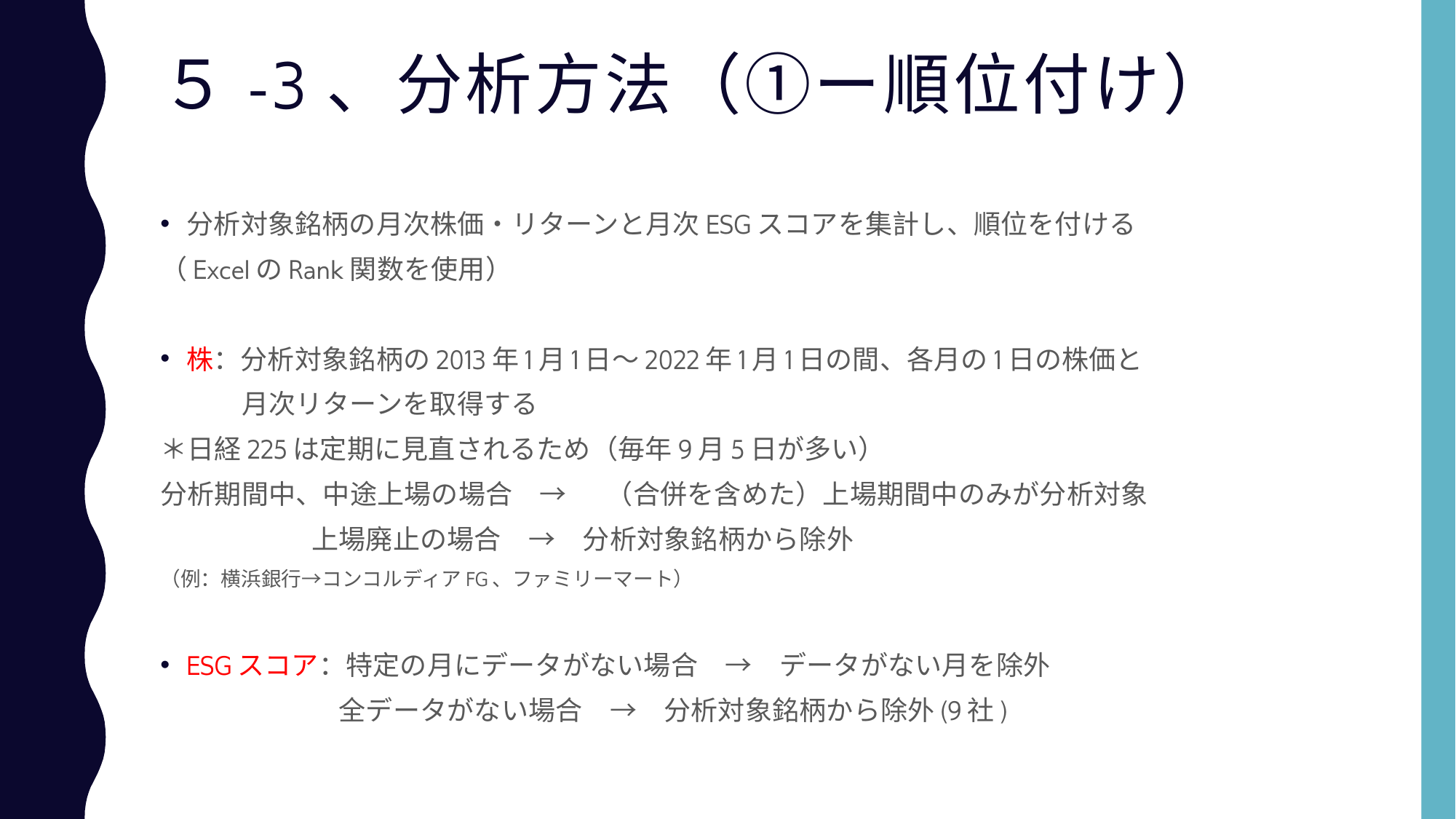

# ５-3、分析方法（①ー順位付け）
分析対象銘柄の月次株価・リターンと月次ESGスコアを集計し、順位を付ける
（ExcelのRank関数を使用）

株：分析対象銘柄の2013年1月1日〜2022年1月1日の間、各月の1日の株価と
　　　月次リターンを取得する
＊日経225は定期に見直されるため（毎年9月5日が多い）
分析期間中、中途上場の場合　→　  （合併を含めた）上場期間中のみが分析対象
	　　上場廃止の場合　→　分析対象銘柄から除外
（例：横浜銀行→コンコルディアFG、ファミリーマート）

ESGスコア：特定の月にデータがない場合　→　データがない月を除外
	　　　全データがない場合　→　分析対象銘柄から除外(9社)